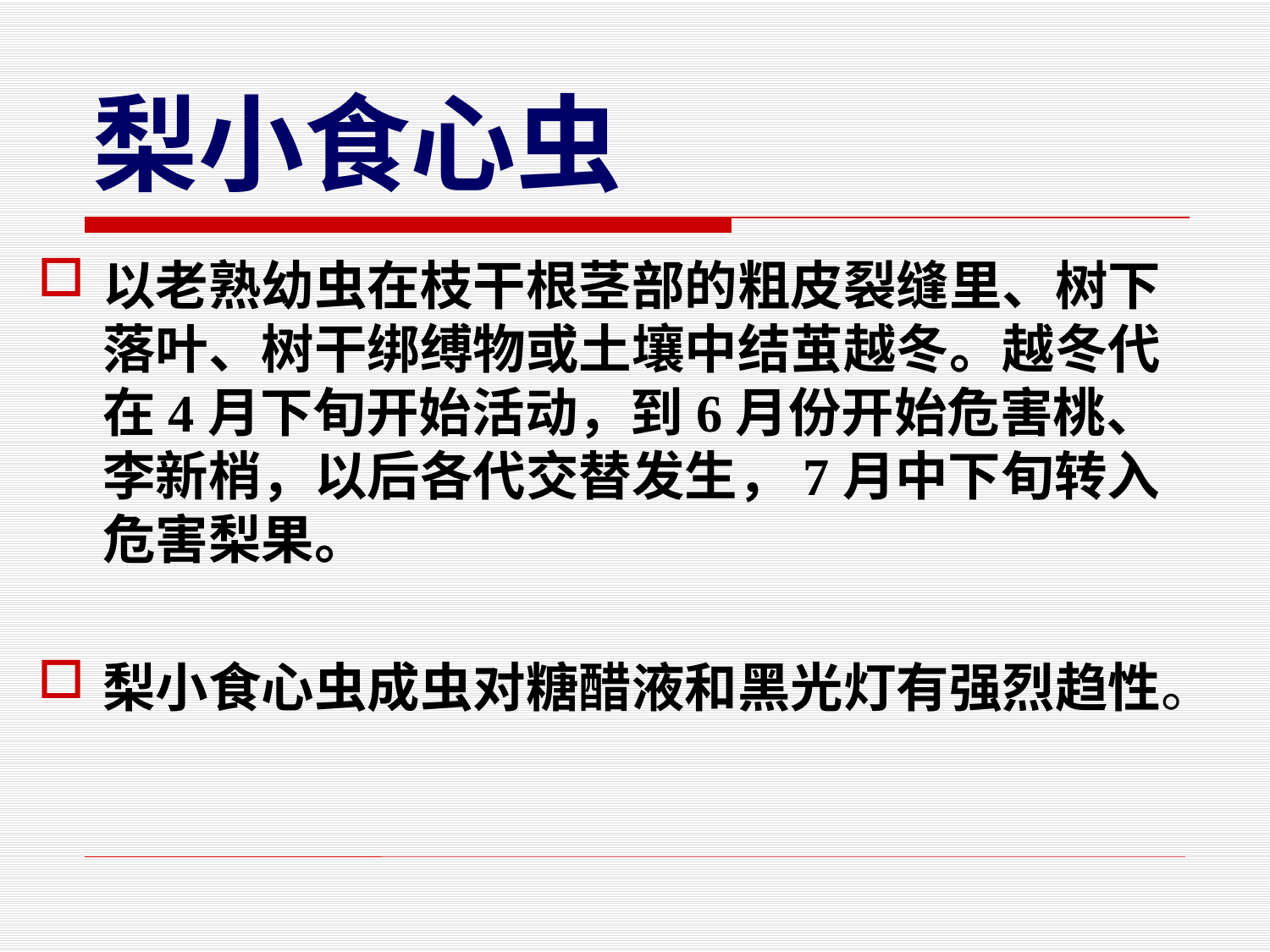

# 梨小食心虫
以老熟幼虫在枝干根茎部的粗皮裂缝里、树下落叶、树干绑缚物或土壤中结茧越冬。越冬代在4月下旬开始活动，到6月份开始危害桃、李新梢，以后各代交替发生，7月中下旬转入危害梨果。

梨小食心虫成虫对糖醋液和黑光灯有强烈趋性。